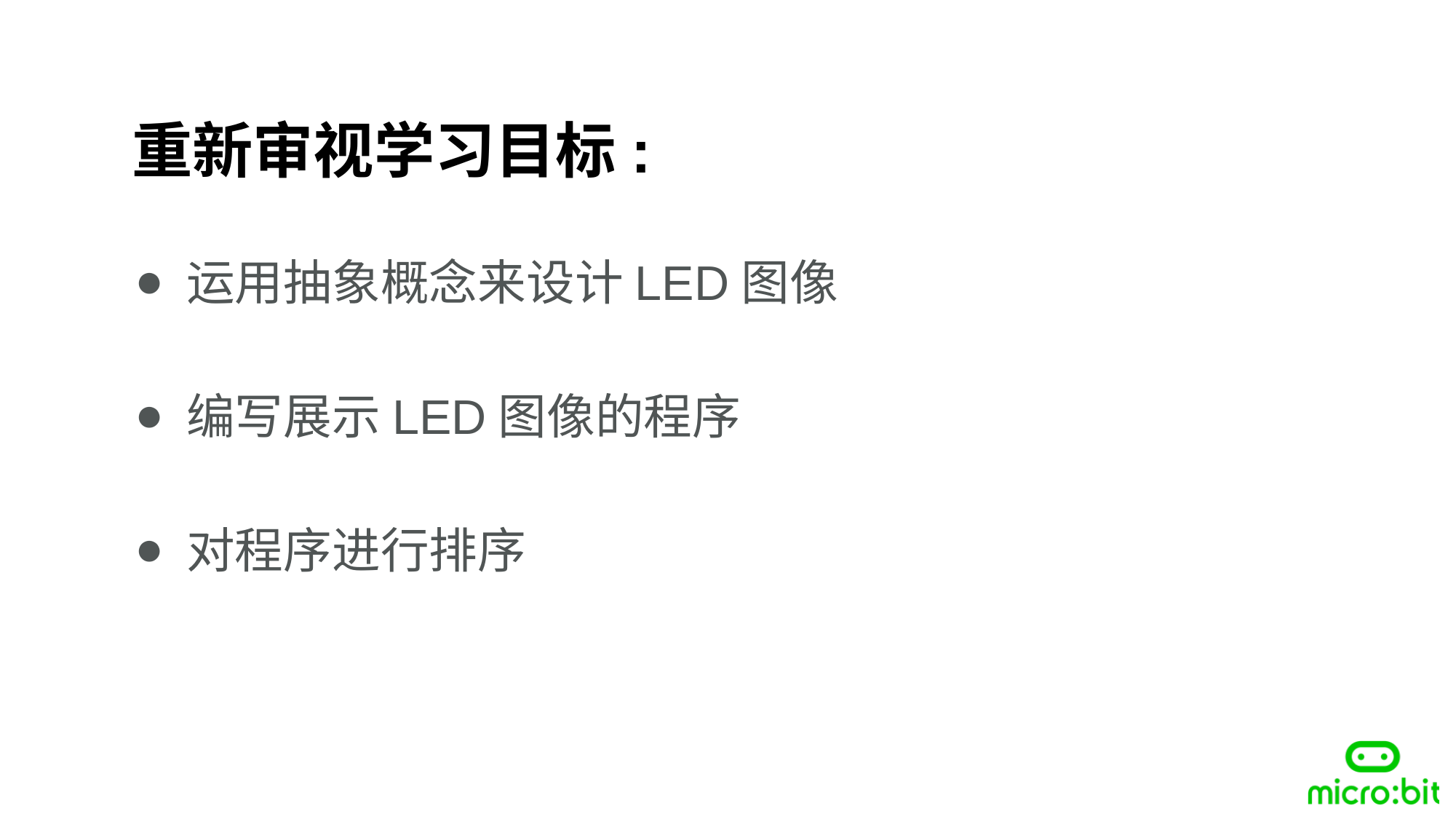

重新审视学习目标:

运用抽象概念来设计LED图像

编写展示LED图像的程序

对程序进行排序